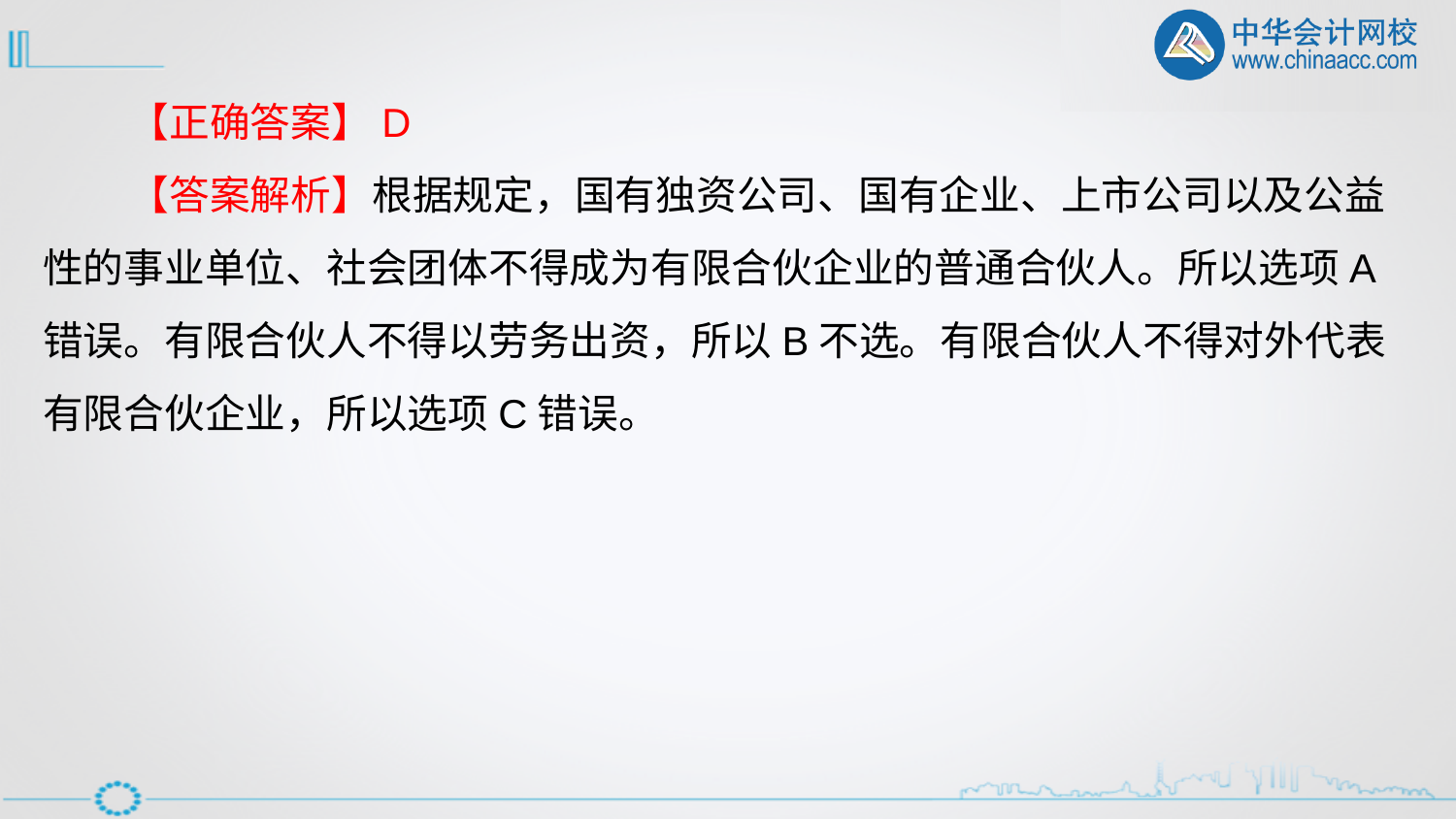

【正确答案】D
【答案解析】根据规定，国有独资公司、国有企业、上市公司以及公益性的事业单位、社会团体不得成为有限合伙企业的普通合伙人。所以选项A错误。有限合伙人不得以劳务出资，所以B不选。有限合伙人不得对外代表有限合伙企业，所以选项C错误。